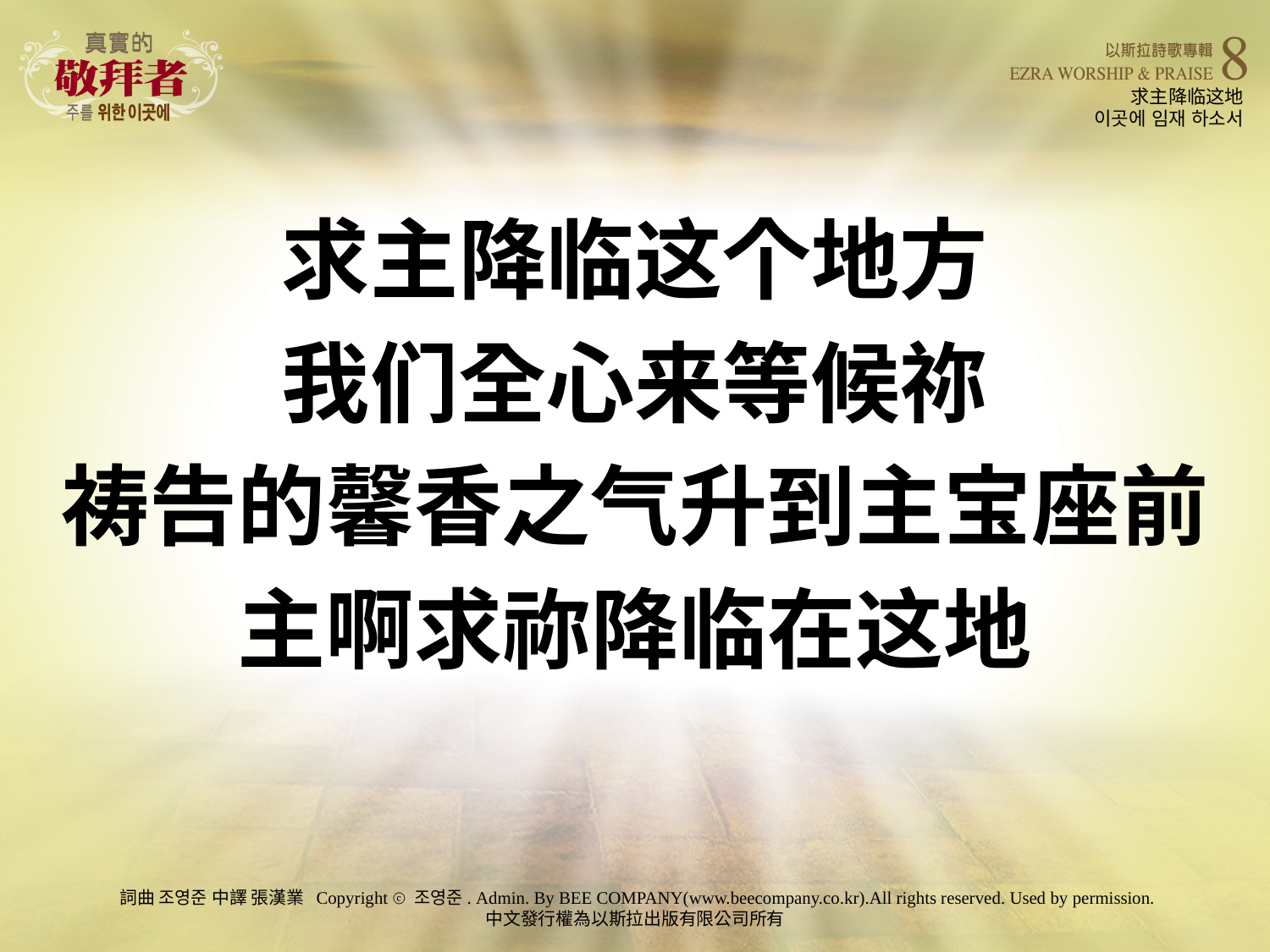

# 求主降临这地 이곳에 임재 하소서
求主降临这个地方
我们全心来等候祢
祷告的馨香之气升到主宝座前
主啊求祢降临在这地

詞曲 조영준 中譯 張漢業  Copyright ⓒ 조영준. Admin. By BEE COMPANY(www.beecompany.co.kr).All rights reserved. Used by permission.
中文發行權為以斯拉出版有限公司所有